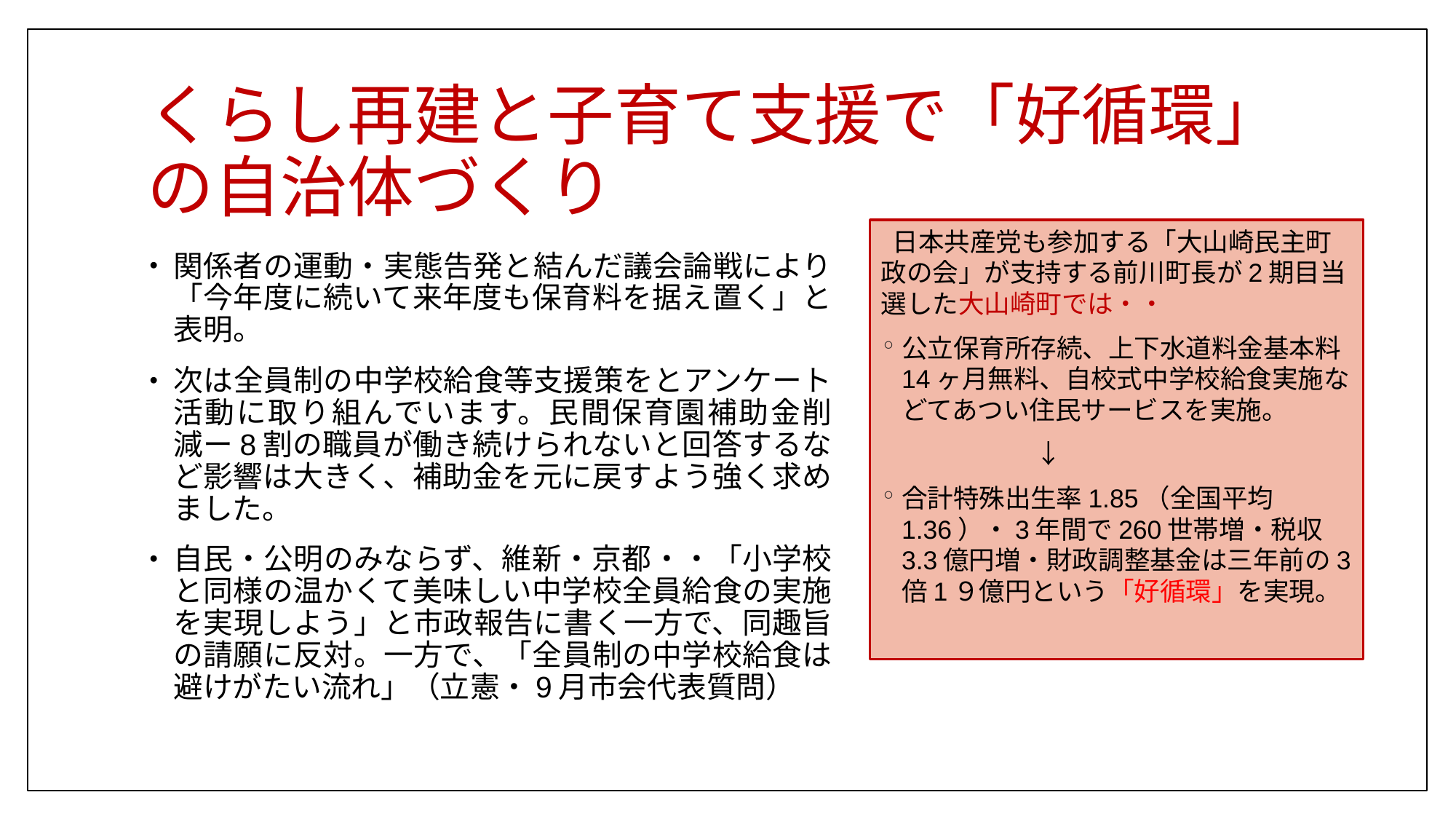

# くらし再建と子育て支援で「好循環」の自治体づくり
 日本共産党も参加する「大山崎民主町政の会」が支持する前川町長が2期目当選した大山崎町では・・
公立保育所存続、上下水道料金基本料14ヶ月無料、自校式中学校給食実施などてあつい住民サービスを実施。
　　　　　　↓
合計特殊出生率1.85（全国平均1.36）・3年間で260世帯増・税収3.3億円増・財政調整基金は三年前の3倍1９億円という「好循環」を実現。
関係者の運動・実態告発と結んだ議会論戦により「今年度に続いて来年度も保育料を据え置く」と表明。
次は全員制の中学校給食等支援策をとアンケート活動に取り組んでいます。民間保育園補助金削減ー8割の職員が働き続けられないと回答するなど影響は大きく、補助金を元に戻すよう強く求めました。
自民・公明のみならず、維新・京都・・「小学校と同様の温かくて美味しい中学校全員給食の実施を実現しよう」と市政報告に書く一方で、同趣旨の請願に反対。一方で、「全員制の中学校給食は避けがたい流れ」（立憲・9月市会代表質問）